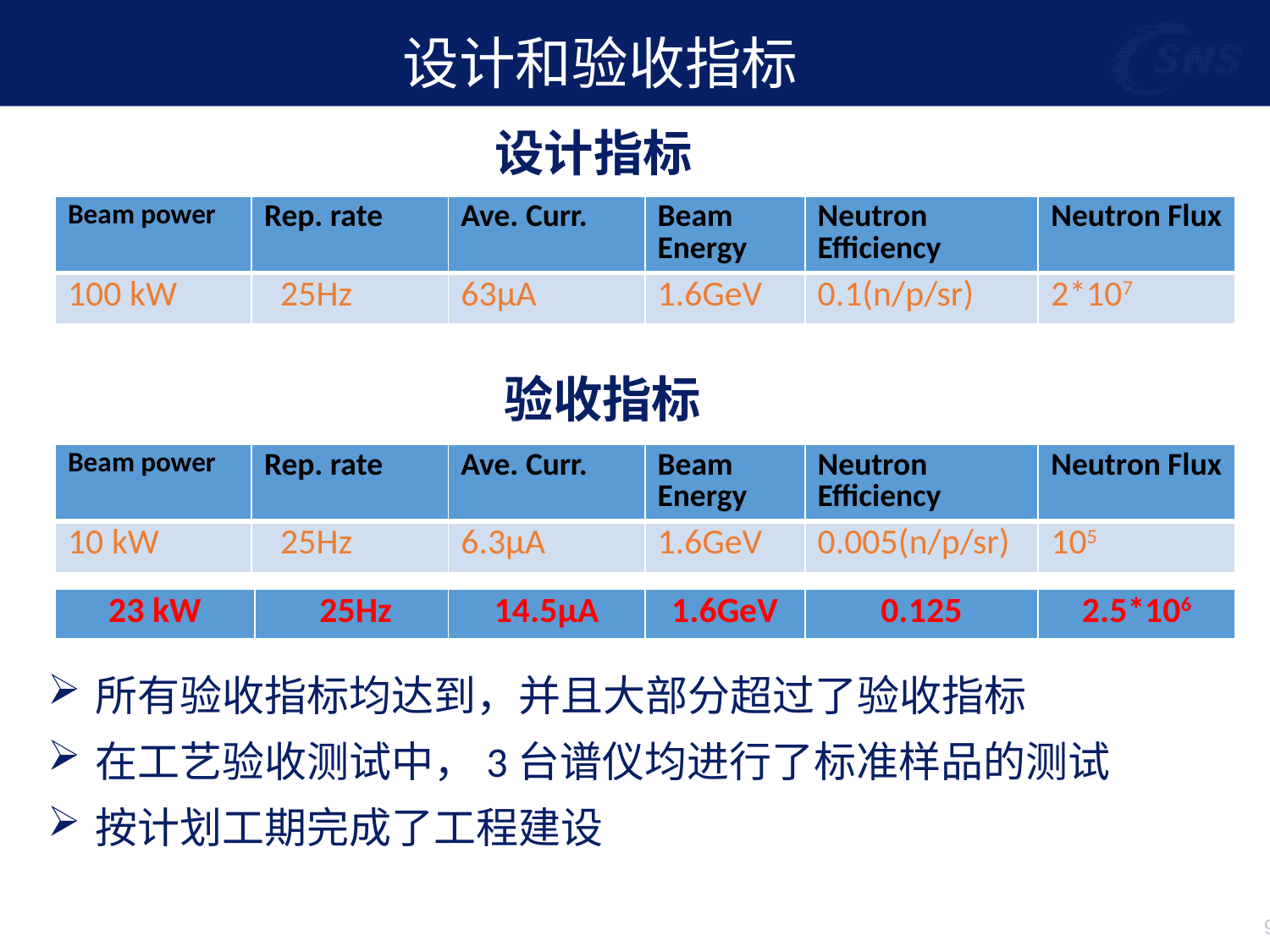

# 设计和验收指标
设计指标
| Beam power | Rep. rate | Ave. Curr. | Beam Energy | Neutron Efficiency | Neutron Flux |
| --- | --- | --- | --- | --- | --- |
| 100 kW | 25Hz | 63μA | 1.6GeV | 0.1(n/p/sr) | 2\*107 |
验收指标
| Beam power | Rep. rate | Ave. Curr. | Beam Energy | Neutron Efficiency | Neutron Flux |
| --- | --- | --- | --- | --- | --- |
| 10 kW | 25Hz | 6.3μA | 1.6GeV | 0.005(n/p/sr) | 105 |
| 23 kW | 25Hz | 14.5μA | 1.6GeV | 0.125 | 2.5\*106 |
| --- | --- | --- | --- | --- | --- |
所有验收指标均达到，并且大部分超过了验收指标
在工艺验收测试中，3台谱仪均进行了标准样品的测试
按计划工期完成了工程建设